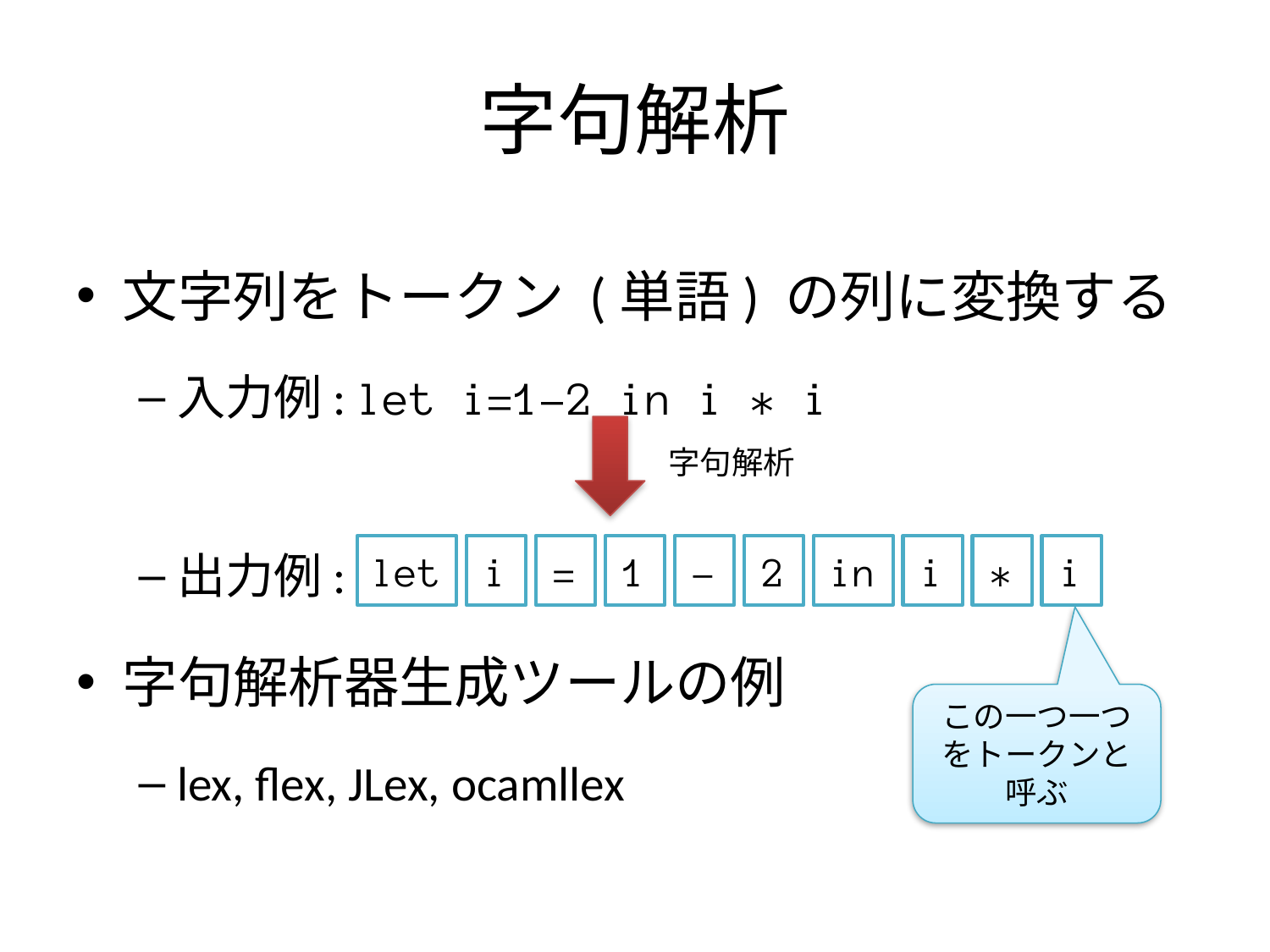

# 字句解析
文字列をトークン (単語) の列に変換する
入力例: let i=1-2 in i * i

出力例:
字句解析器生成ツールの例
lex, flex, JLex, ocamllex

字句解析
let
i
=
1
-
2
in
i
*
i
この一つ一つをトークンと呼ぶ